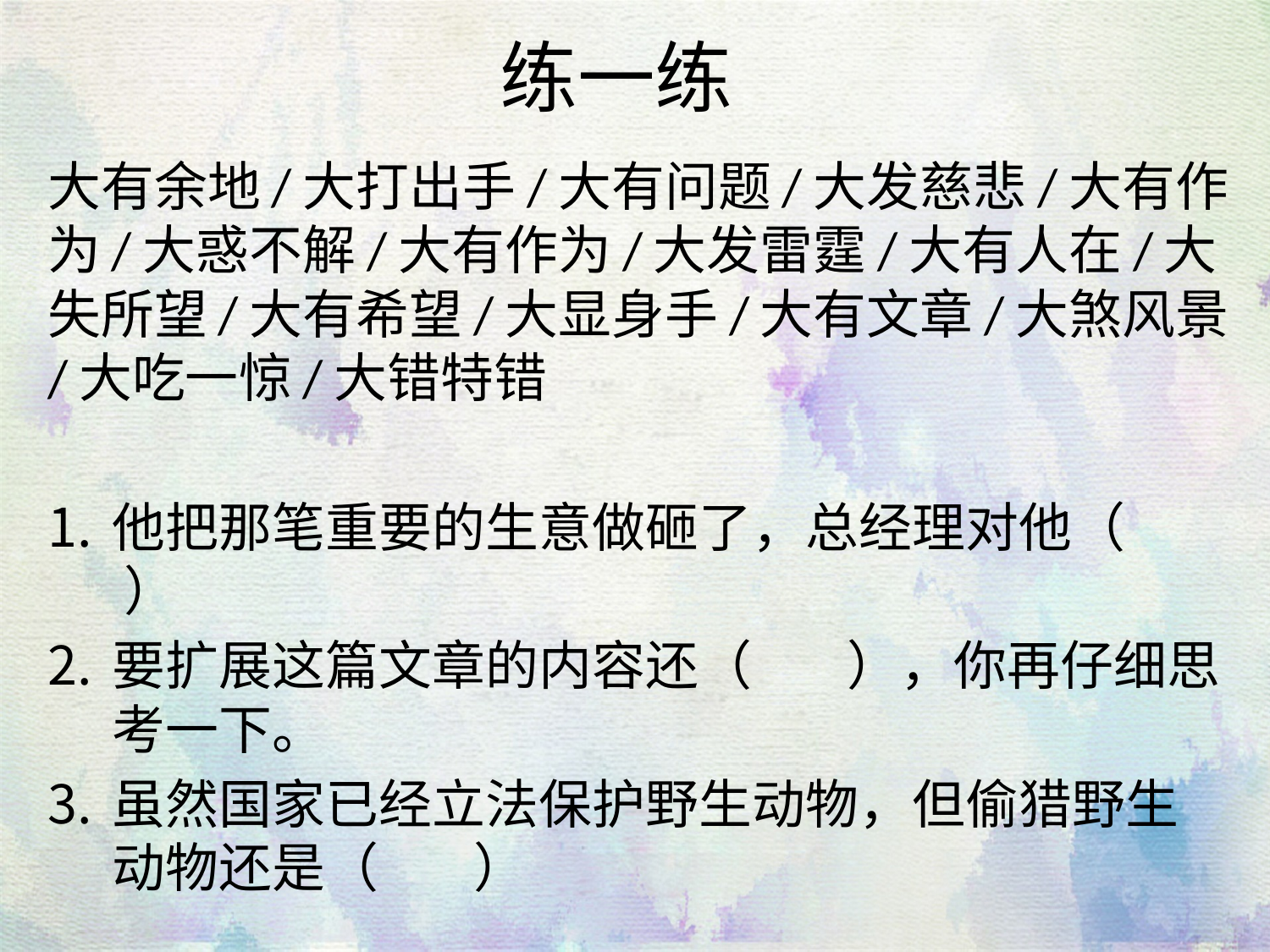

# 练一练
大有余地/大打出手/大有问题/大发慈悲/大有作为/大惑不解/大有作为/大发雷霆/大有人在/大失所望/大有希望/大显身手/大有文章/大煞风景/大吃一惊/大错特错

他把那笔重要的生意做砸了，总经理对他（        ）
要扩展这篇文章的内容还（        ），你再仔细思考一下。
虽然国家已经立法保护野生动物，但偷猎野生动物还是（        ）